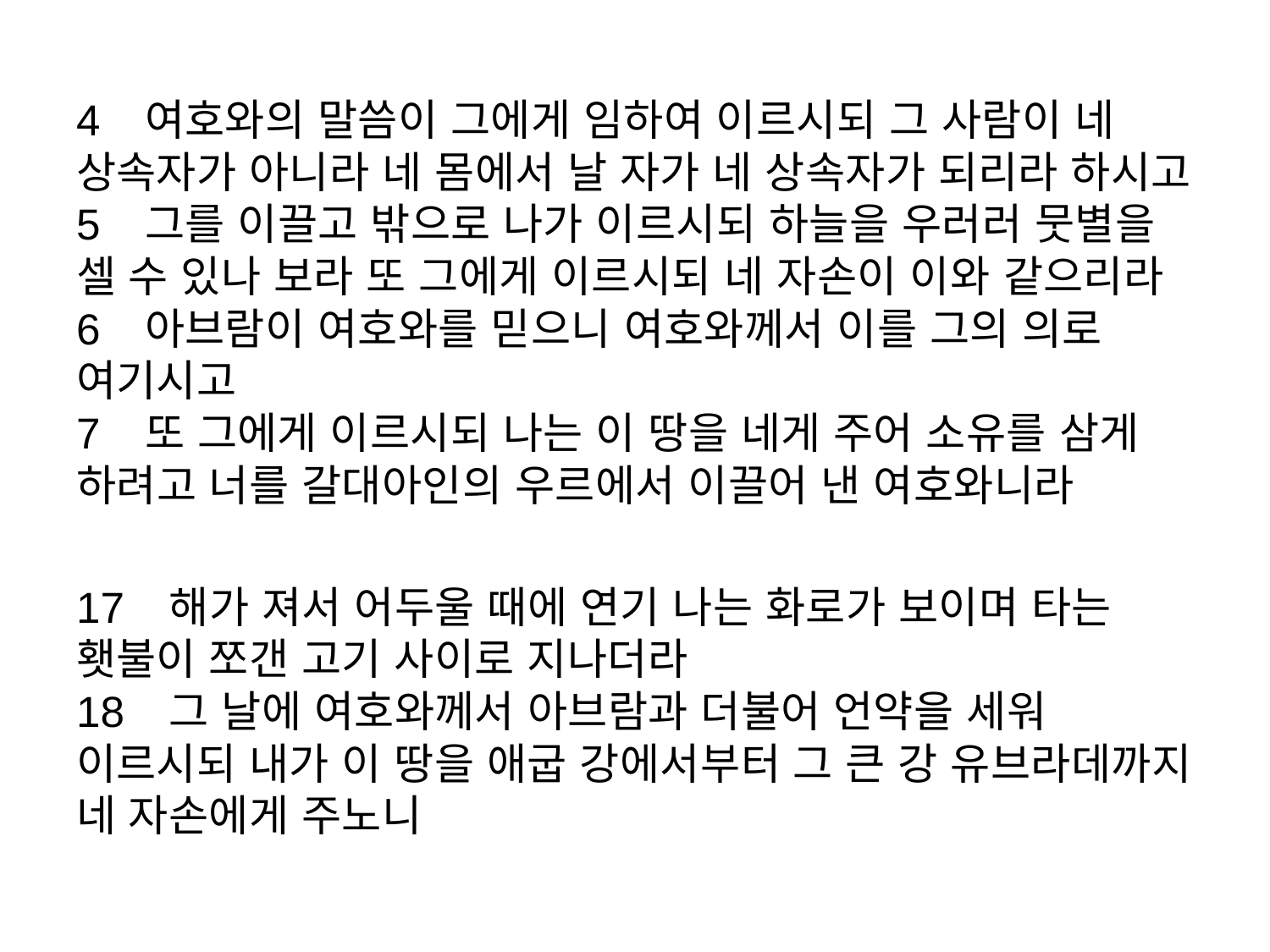

4   여호와의 말씀이 그에게 임하여 이르시되 그 사람이 네 상속자가 아니라 네 몸에서 날 자가 네 상속자가 되리라 하시고
5   그를 이끌고 밖으로 나가 이르시되 하늘을 우러러 뭇별을 셀 수 있나 보라 또 그에게 이르시되 네 자손이 이와 같으리라
6   아브람이 여호와를 믿으니 여호와께서 이를 그의 의로 여기시고
7   또 그에게 이르시되 나는 이 땅을 네게 주어 소유를 삼게 하려고 너를 갈대아인의 우르에서 이끌어 낸 여호와니라

17   해가 져서 어두울 때에 연기 나는 화로가 보이며 타는 횃불이 쪼갠 고기 사이로 지나더라
18   그 날에 여호와께서 아브람과 더불어 언약을 세워 이르시되 내가 이 땅을 애굽 강에서부터 그 큰 강 유브라데까지 네 자손에게 주노니